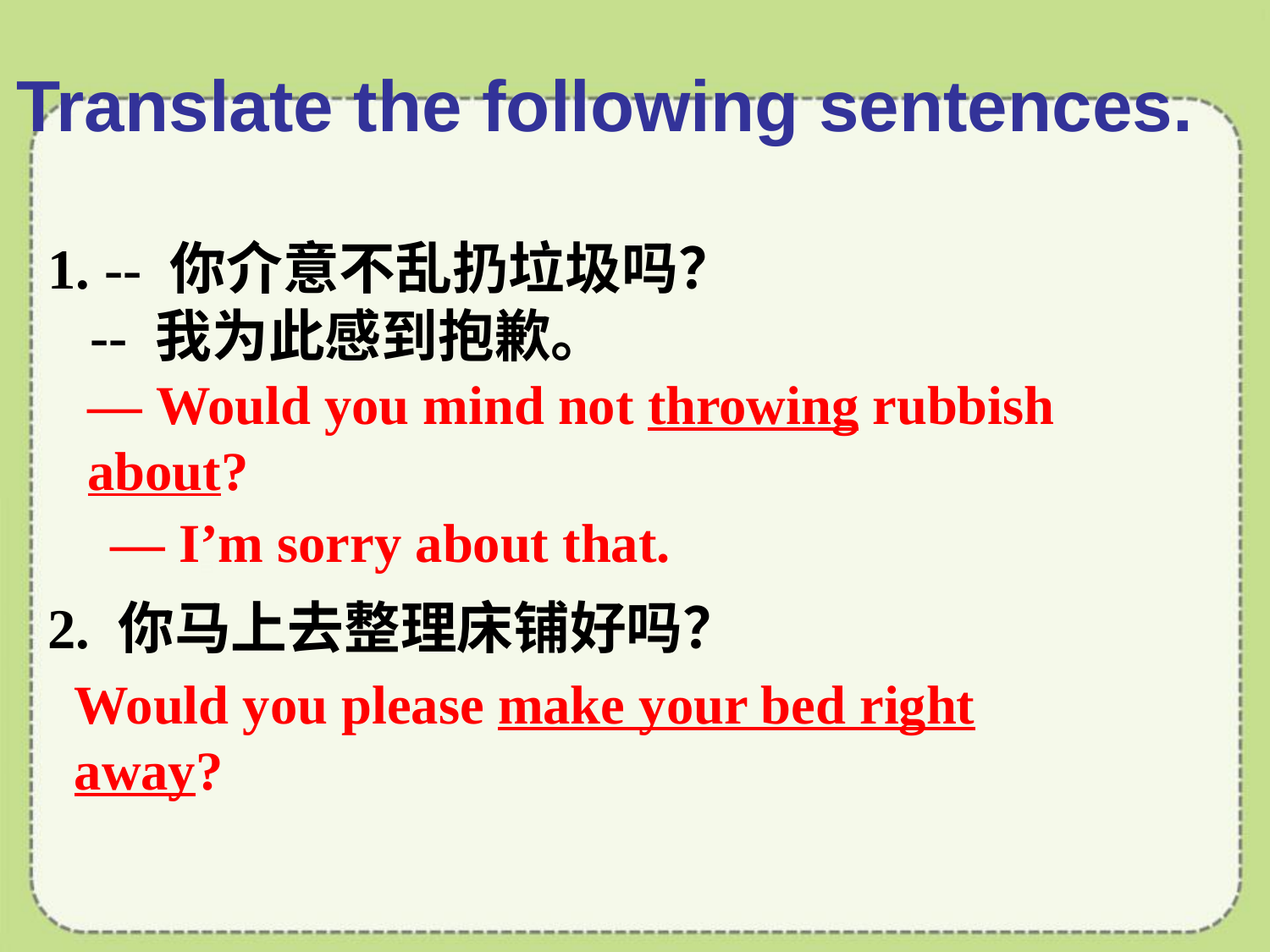

Translate the following sentences.
1. -- 你介意不乱扔垃圾吗？
   -- 我为此感到抱歉。

2. 你马上去整理床铺好吗？

— Would you mind not throwing rubbish about?
— I’m sorry about that.
Would you please make your bed right away?